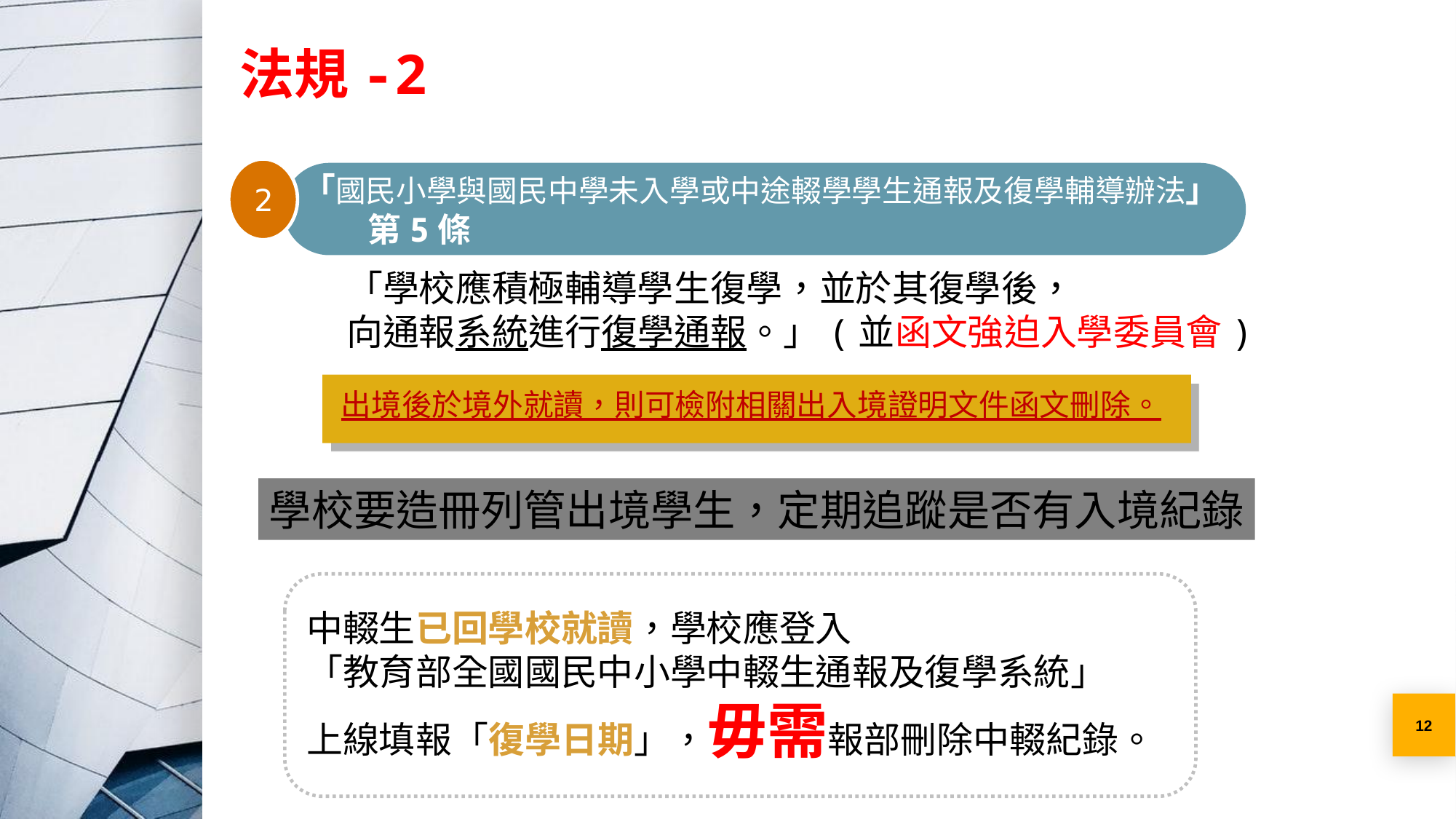

法規-2
2
「國民小學與國民中學未入學或中途輟學學生通報及復學輔導辦法」    第5條
「學校應積極輔導學生復學，並於其復學後，
向通報系統進行復學通報。」(並函文強迫入學委員會)
出境後於境外就讀，則可檢附相關出入境證明文件函文刪除。
學校要造冊列管出境學生，定期追蹤是否有入境紀錄
中輟生已回學校就讀，學校應登入
「教育部全國國民中小學中輟生通報及復學系統」
上線填報「復學日期」，毋需報部刪除中輟紀錄。
12